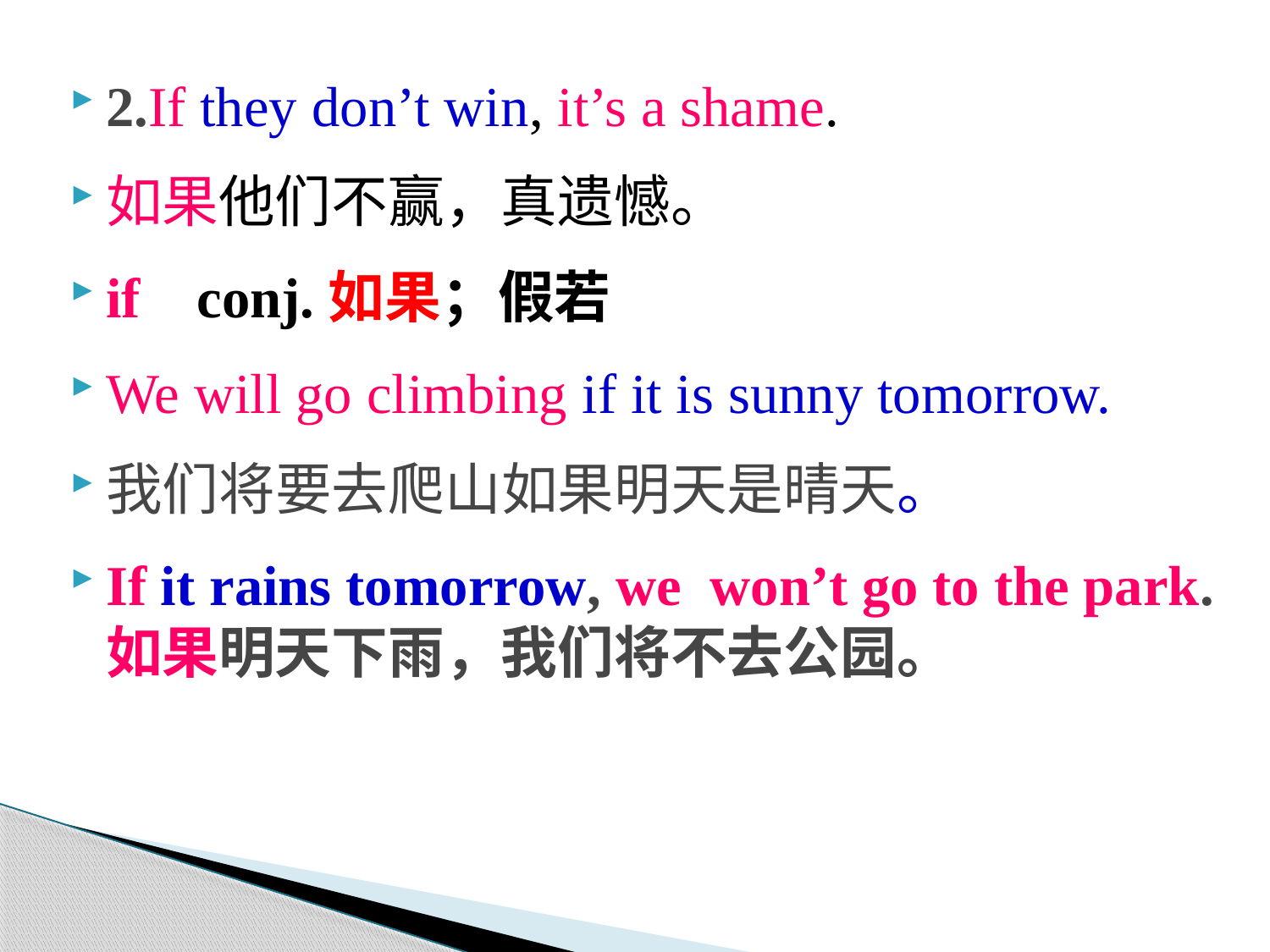

2.If they don’t win, it’s a shame.
如果他们不赢，真遗憾。
if    conj.如果；假若
We will go climbing if it is sunny tomorrow.
我们将要去爬山如果明天是晴天。
If it rains tomorrow, we  won’t go to the park.
如果明天下雨，我们将不去公园。